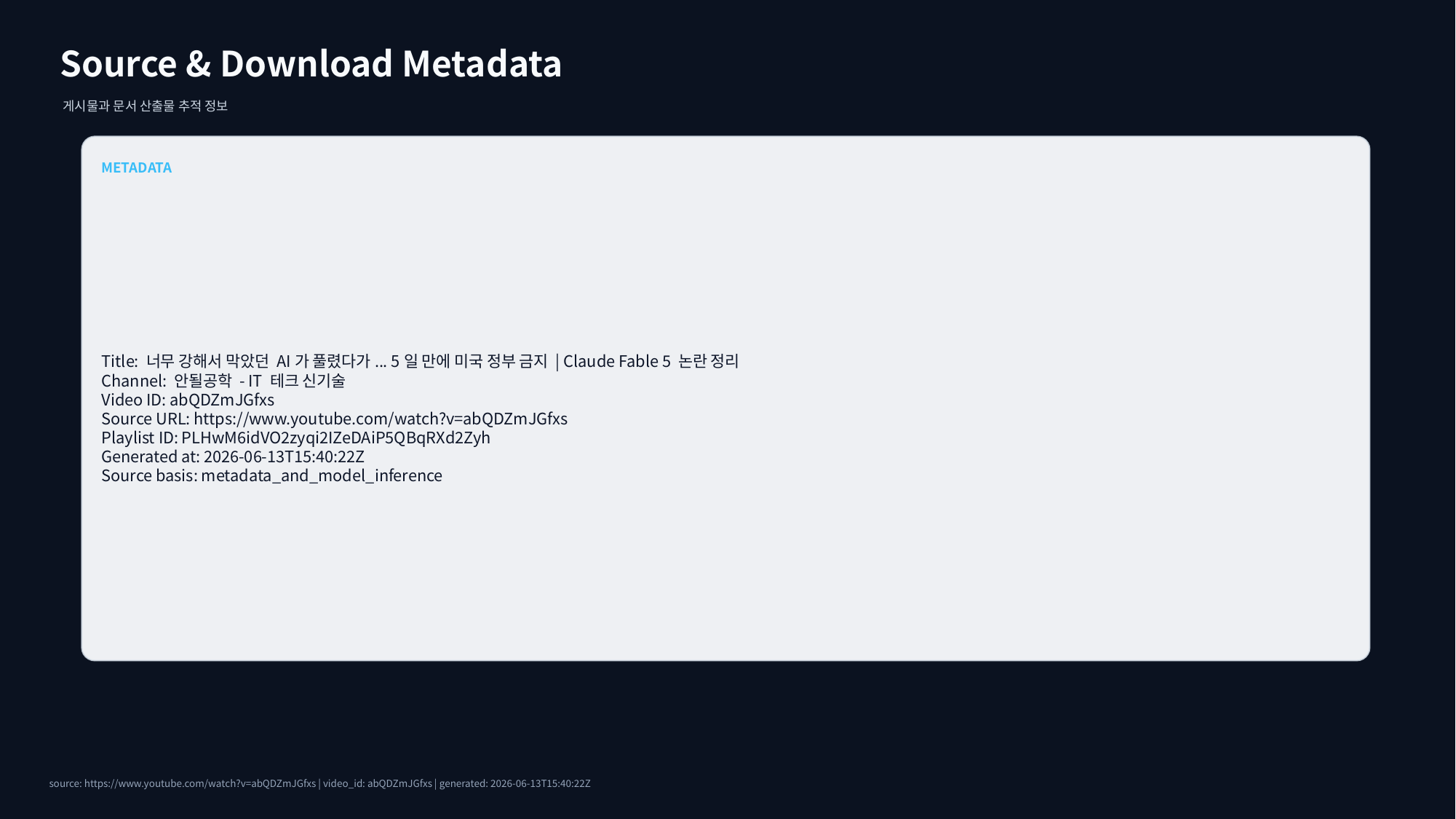

Source & Download Metadata
게시물과 문서 산출물 추적 정보

METADATA
Title: 너무 강해서 막았던 AI가 풀렸다가... 5일 만에 미국 정부 금지 | Claude Fable 5 논란 정리
Channel: 안될공학 - IT 테크 신기술
Video ID: abQDZmJGfxs
Source URL: https://www.youtube.com/watch?v=abQDZmJGfxs
Playlist ID: PLHwM6idVO2zyqi2IZeDAiP5QBqRXd2Zyh
Generated at: 2026-06-13T15:40:22Z
Source basis: metadata_and_model_inference
source: https://www.youtube.com/watch?v=abQDZmJGfxs | video_id: abQDZmJGfxs | generated: 2026-06-13T15:40:22Z